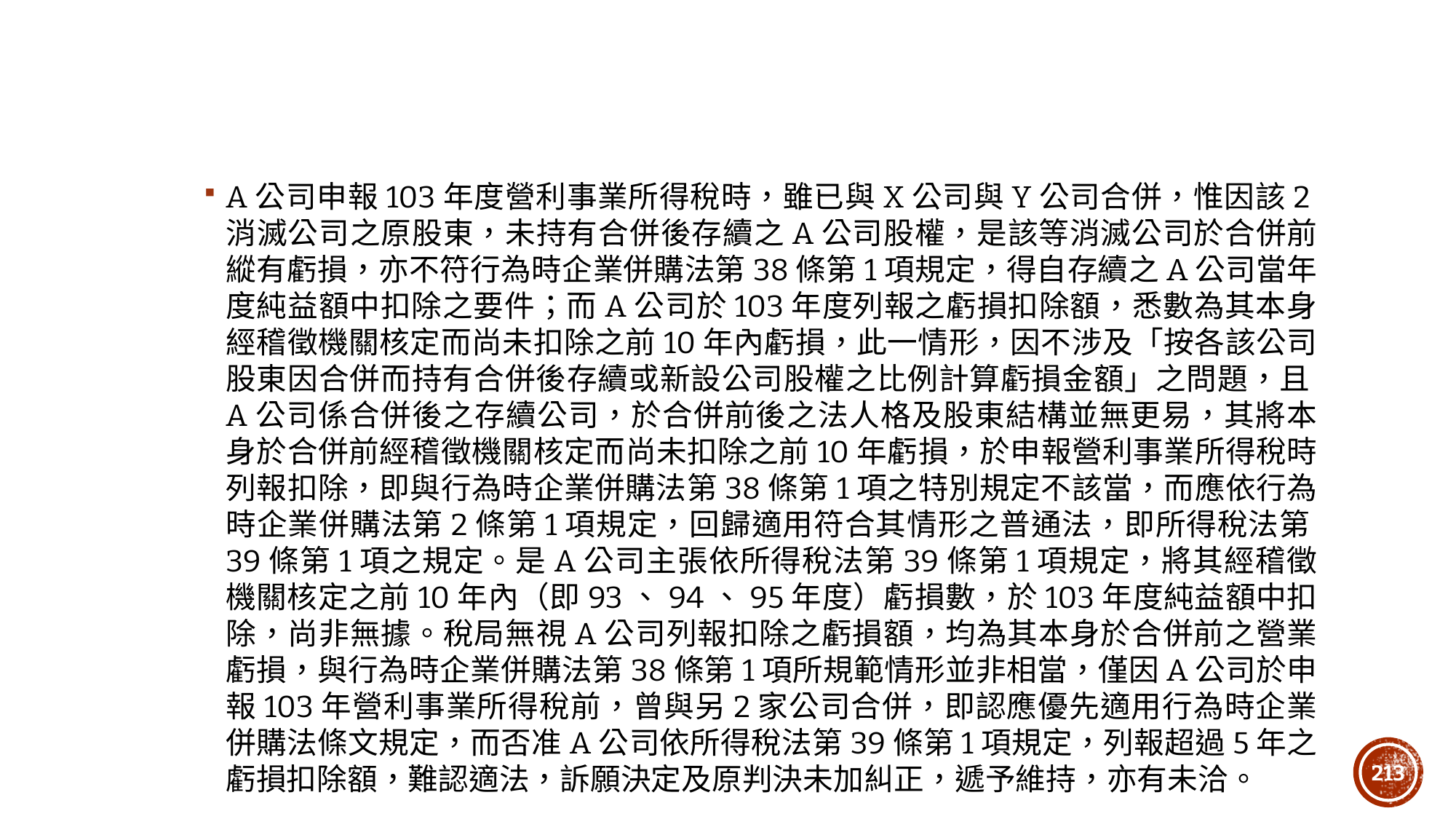

#
A公司申報103年度營利事業所得稅時，雖已與X公司與Y公司合併，惟因該2消滅公司之原股東，未持有合併後存續之A公司股權，是該等消滅公司於合併前縱有虧損，亦不符行為時企業併購法第38條第1項規定，得自存續之A公司當年度純益額中扣除之要件；而A公司於103年度列報之虧損扣除額，悉數為其本身經稽徵機關核定而尚未扣除之前10年內虧損，此一情形，因不涉及「按各該公司股東因合併而持有合併後存續或新設公司股權之比例計算虧損金額」之問題，且A公司係合併後之存續公司，於合併前後之法人格及股東結構並無更易，其將本身於合併前經稽徵機關核定而尚未扣除之前10年虧損，於申報營利事業所得稅時列報扣除，即與行為時企業併購法第38條第1項之特別規定不該當，而應依行為時企業併購法第2條第1項規定，回歸適用符合其情形之普通法，即所得稅法第39條第1項之規定。是A公司主張依所得稅法第39條第1項規定，將其經稽徵機關核定之前10年內（即93、94、95年度）虧損數，於103年度純益額中扣除，尚非無據。稅局無視A公司列報扣除之虧損額，均為其本身於合併前之營業虧損，與行為時企業併購法第38條第1項所規範情形並非相當，僅因A公司於申報103年營利事業所得稅前，曾與另2家公司合併，即認應優先適用行為時企業併購法條文規定，而否准A公司依所得稅法第39條第1項規定，列報超過5年之虧損扣除額，難認適法，訴願決定及原判決未加糾正，遞予維持，亦有未洽。
213